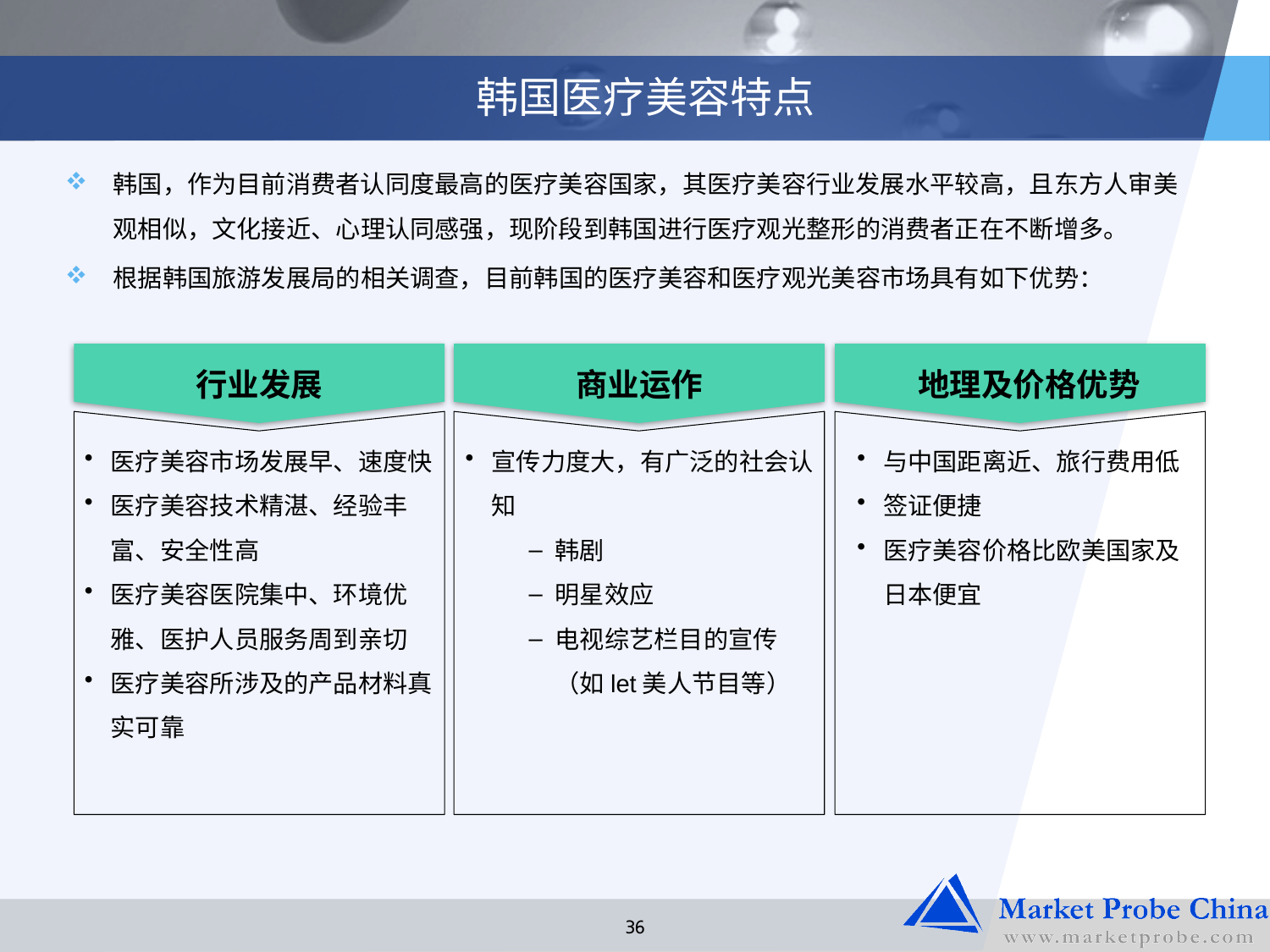

# 韩国医疗美容特点
韩国，作为目前消费者认同度最高的医疗美容国家，其医疗美容行业发展水平较高，且东方人审美观相似，文化接近、心理认同感强，现阶段到韩国进行医疗观光整形的消费者正在不断增多。
根据韩国旅游发展局的相关调查，目前韩国的医疗美容和医疗观光美容市场具有如下优势：

行业发展
商业运作
地理及价格优势

医疗美容市场发展早、速度快
医疗美容技术精湛、经验丰富、安全性高
医疗美容医院集中、环境优雅、医护人员服务周到亲切
医疗美容所涉及的产品材料真实可靠

宣传力度大，有广泛的社会认知
韩剧
明星效应
电视综艺栏目的宣传（如let美人节目等）
与中国距离近、旅行费用低
签证便捷
医疗美容价格比欧美国家及日本便宜

36